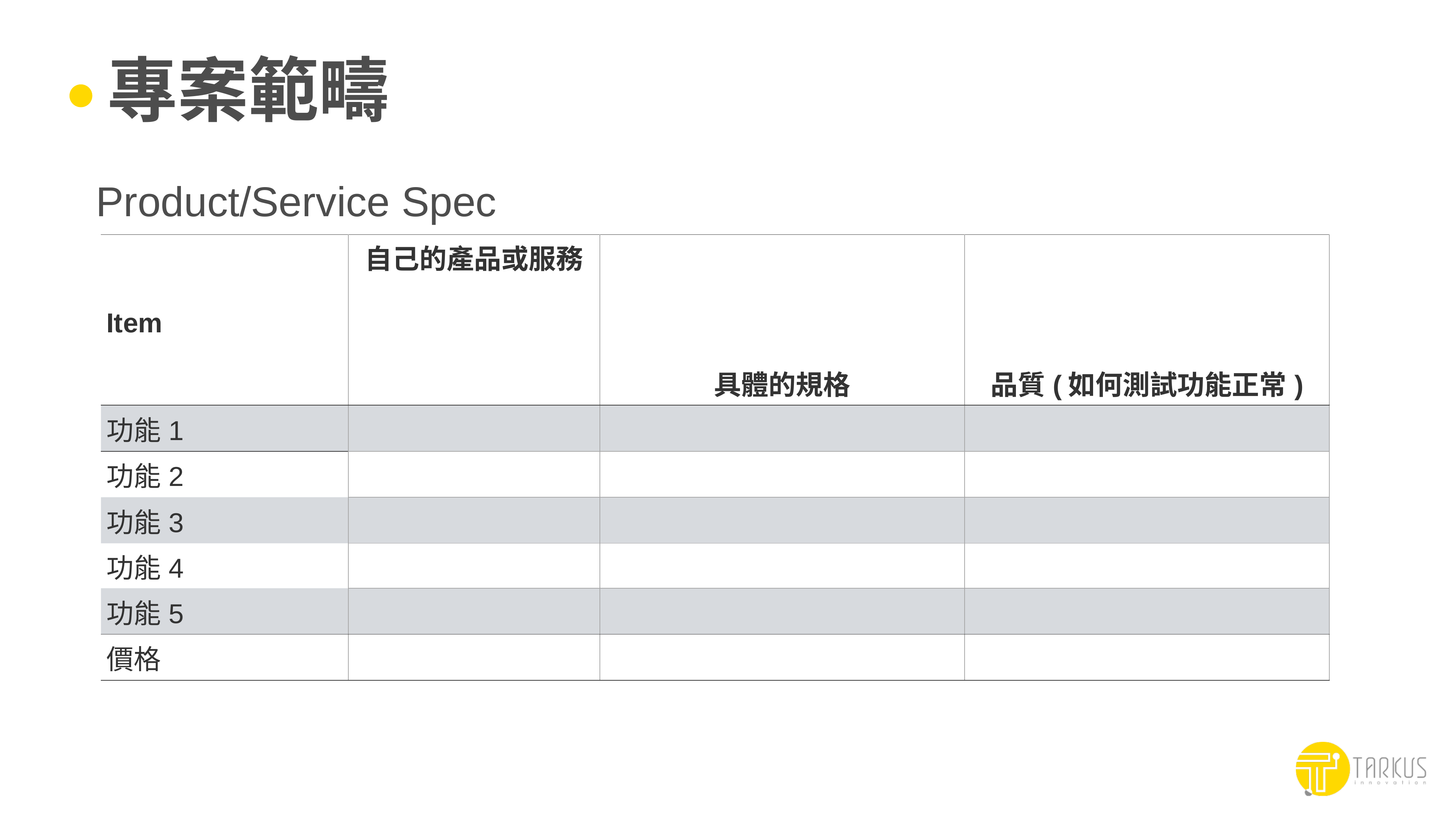

# 專案範疇
Product/Service Spec
| Item | 自己的產品或服務 | 具體的規格 | 品質(如何測試功能正常) |
| --- | --- | --- | --- |
| 功能1 |  |  |  |
| 功能2 |  |  |  |
| 功能3 |  |  |  |
| 功能4 |  |  |  |
| 功能5 |  |  |  |
| 價格 |  |  |  |
69